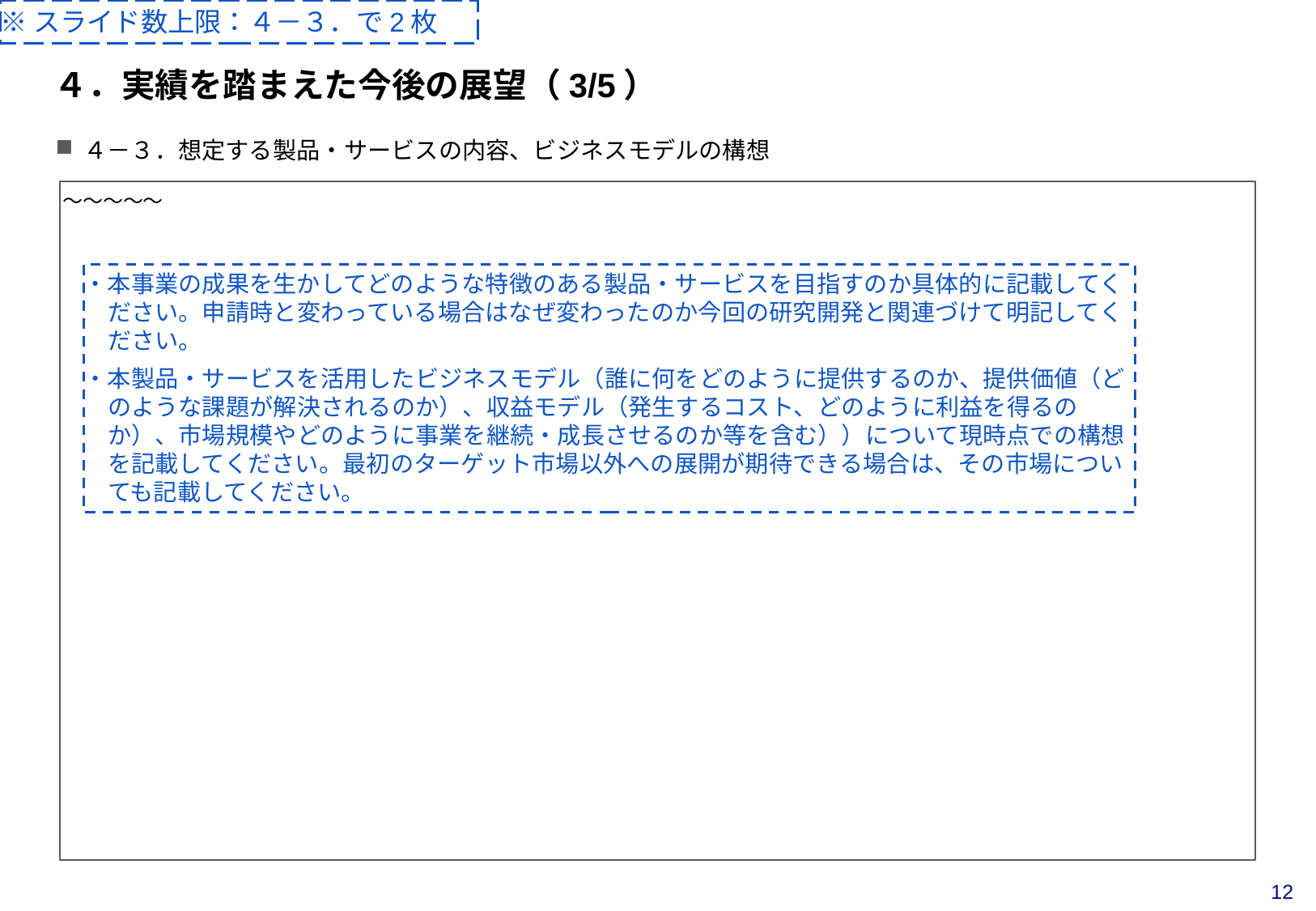

※スライド数上限：４－３．で2枚
# ４．実績を踏まえた今後の展望（3/5）
４－３．想定する製品・サービスの内容、ビジネスモデルの構想
～～～～～
・本事業の成果を生かしてどのような特徴のある製品・サービスを目指すのか具体的に記載してください。申請時と変わっている場合はなぜ変わったのか今回の研究開発と関連づけて明記してください。
・本製品・サービスを活用したビジネスモデル（誰に何をどのように提供するのか、提供価値（どのような課題が解決されるのか）、収益モデル（発生するコスト、どのように利益を得るのか）、市場規模やどのように事業を継続・成長させるのか等を含む））について現時点での構想を記載してください。最初のターゲット市場以外への展開が期待できる場合は、その市場についても記載してください。